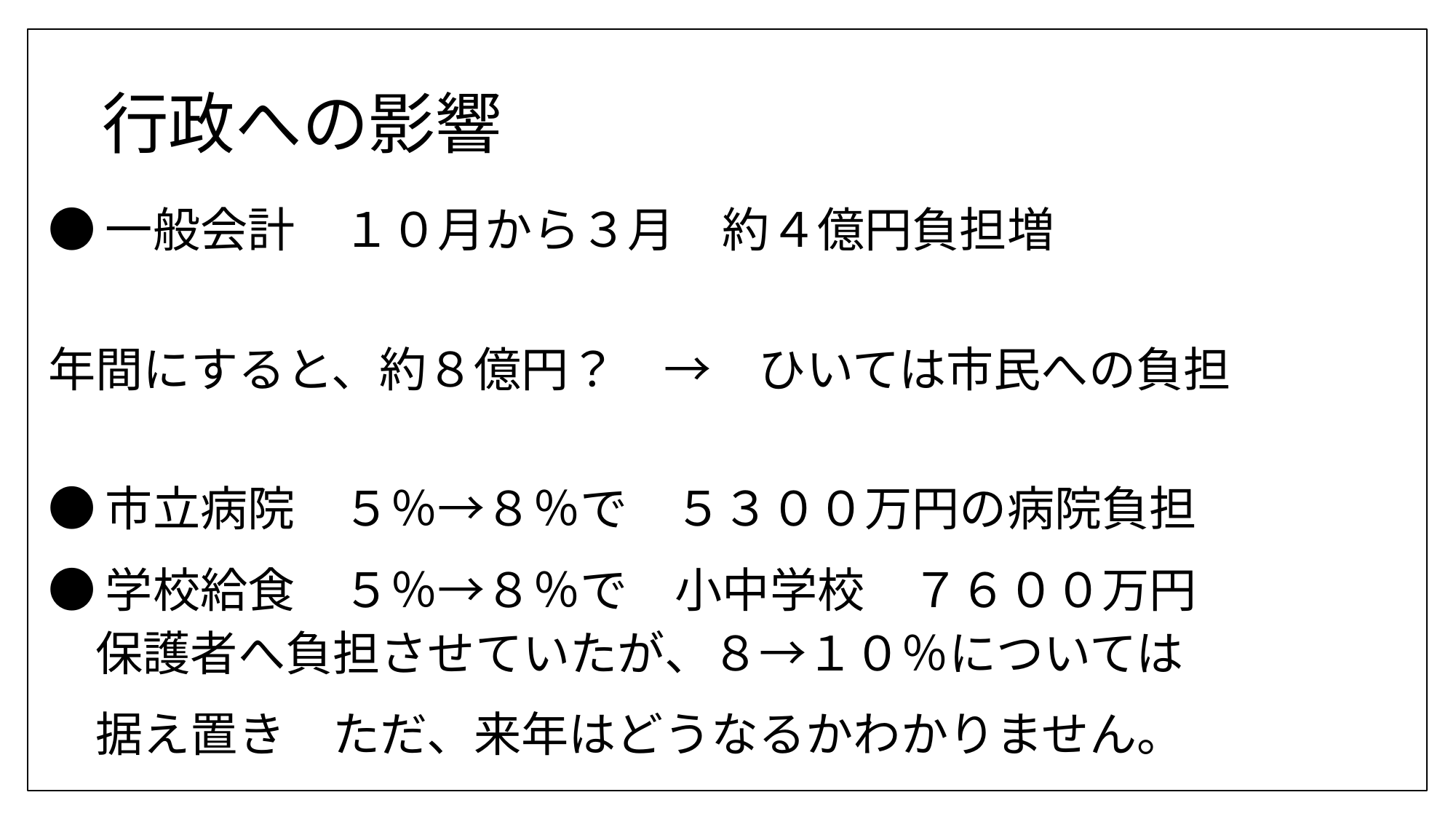

# 行政への影響
●一般会計　１０月から３月　約４億円負担増

年間にすると、約８億円？　→　ひいては市民への負担

●市立病院　５％→８％で　５３００万円の病院負担
●学校給食　５％→８％で　小中学校　７６００万円
　保護者へ負担させていたが、８→１０％については
　据え置き　ただ、来年はどうなるかわかりません。